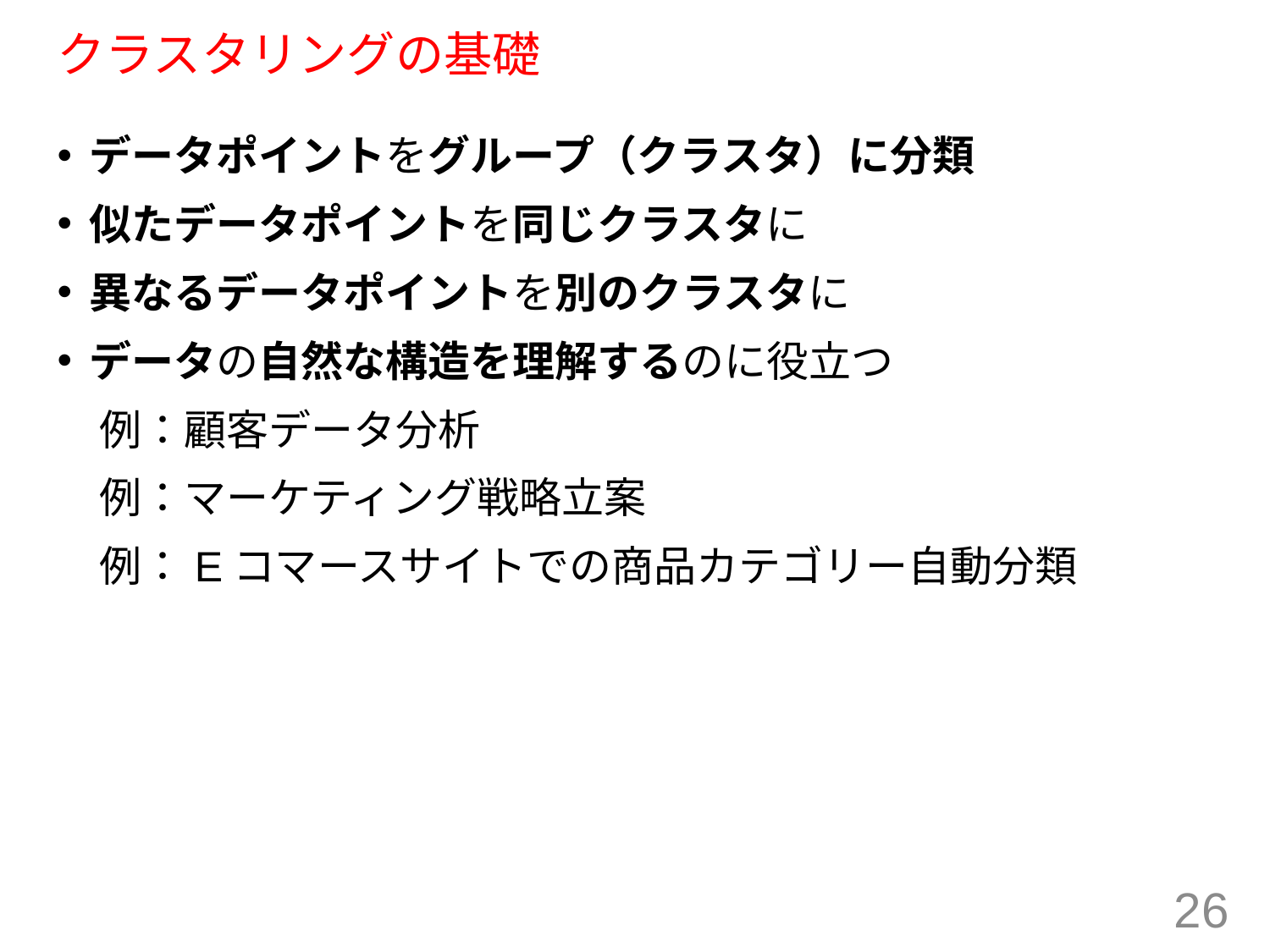

# クラスタリングの基礎
データポイントをグループ（クラスタ）に分類
似たデータポイントを同じクラスタに
異なるデータポイントを別のクラスタに
データの自然な構造を理解するのに役立つ
　例：顧客データ分析
　例：マーケティング戦略立案
　例：Eコマースサイトでの商品カテゴリー自動分類
26